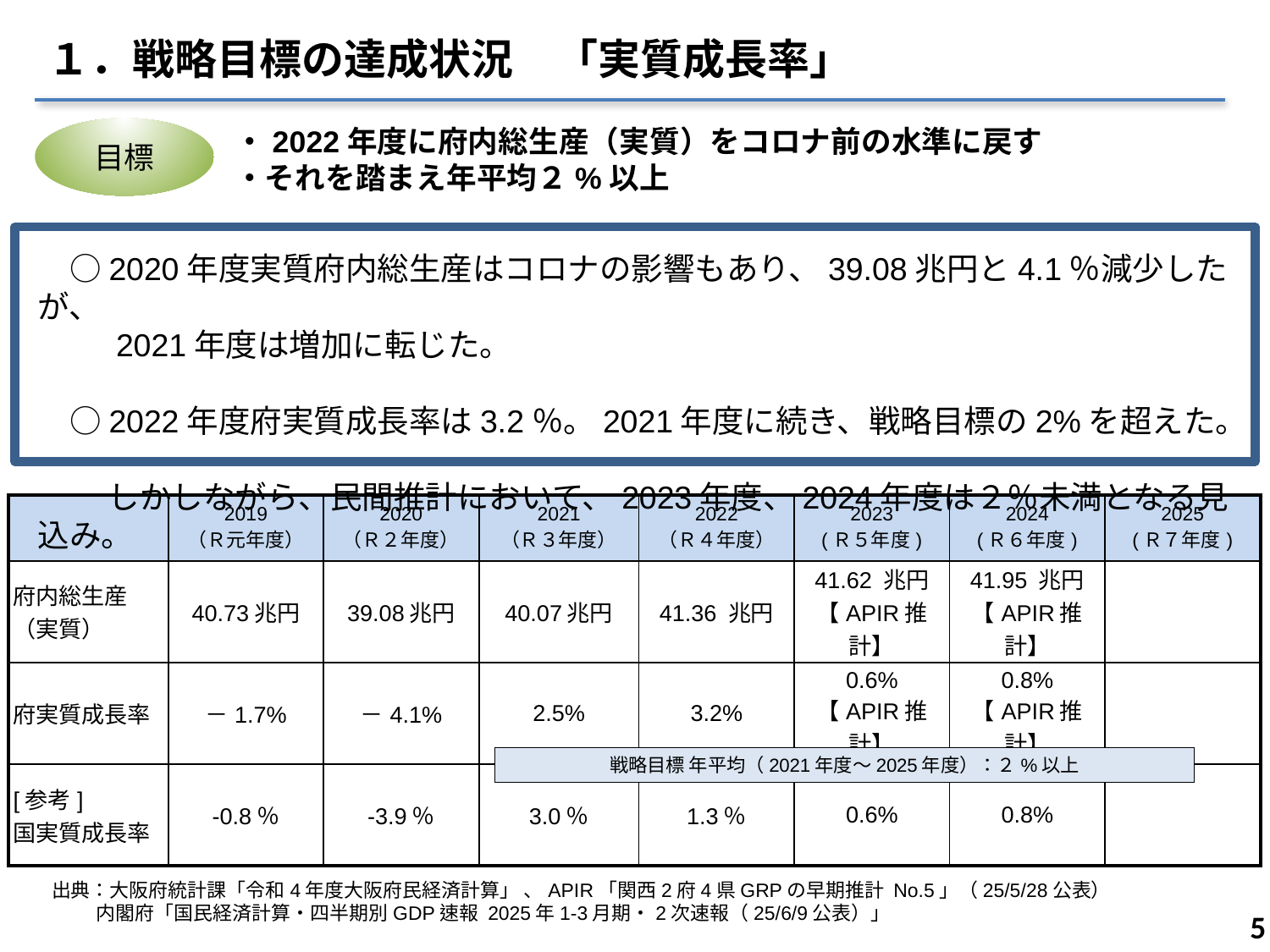

１．戦略目標の達成状況　「実質成長率」
・2022年度に府内総生産（実質）をコロナ前の水準に戻す
・それを踏まえ年平均２%以上

目標

　○2020年度実質府内総生産はコロナの影響もあり、39.08兆円と4.1％減少したが、
　　 2021年度は増加に転じた。

　○2022年度府実質成長率は3.2％。2021年度に続き、戦略目標の2%を超えた。
　　 しかしながら、民間推計において、2023年度、2024年度は２％未満となる見込み。
|  | 2019 （Ｒ元年度） | 2020 （Ｒ２年度） | 2021 （Ｒ３年度） | 2022 （Ｒ４年度） | 2023 (Ｒ５年度) | 2024 (Ｒ６年度) | 2025 (Ｒ７年度) |
| --- | --- | --- | --- | --- | --- | --- | --- |
| 府内総生産 （実質） | 40.73兆円 | 39.08兆円 | 40.07兆円 | 41.36 兆円 | 41.62 兆円 【APIR推計】 | 41.95 兆円 【APIR推計】 |  |
| 府実質成長率 | －1.7% | －4.1% | 2.5% | 3.2% | 0.6% 【APIR推計】 | 0.8% 【APIR推計】 |  |
| [参考] 国実質成長率 | -0.8％ | -3.9％ | 3.0％ | 1.3％ | 0.6% | 0.8% |  |
戦略目標 年平均（2021年度〜2025年度）：２%以上
出典：大阪府統計課「令和4年度大阪府民経済計算」 、APIR「関西2府4県GRPの早期推計 No.5」（25/5/28公表）
         内閣府「国民経済計算・四半期別GDP速報 2025年1-3月期・2次速報（25/6/9公表）」
5